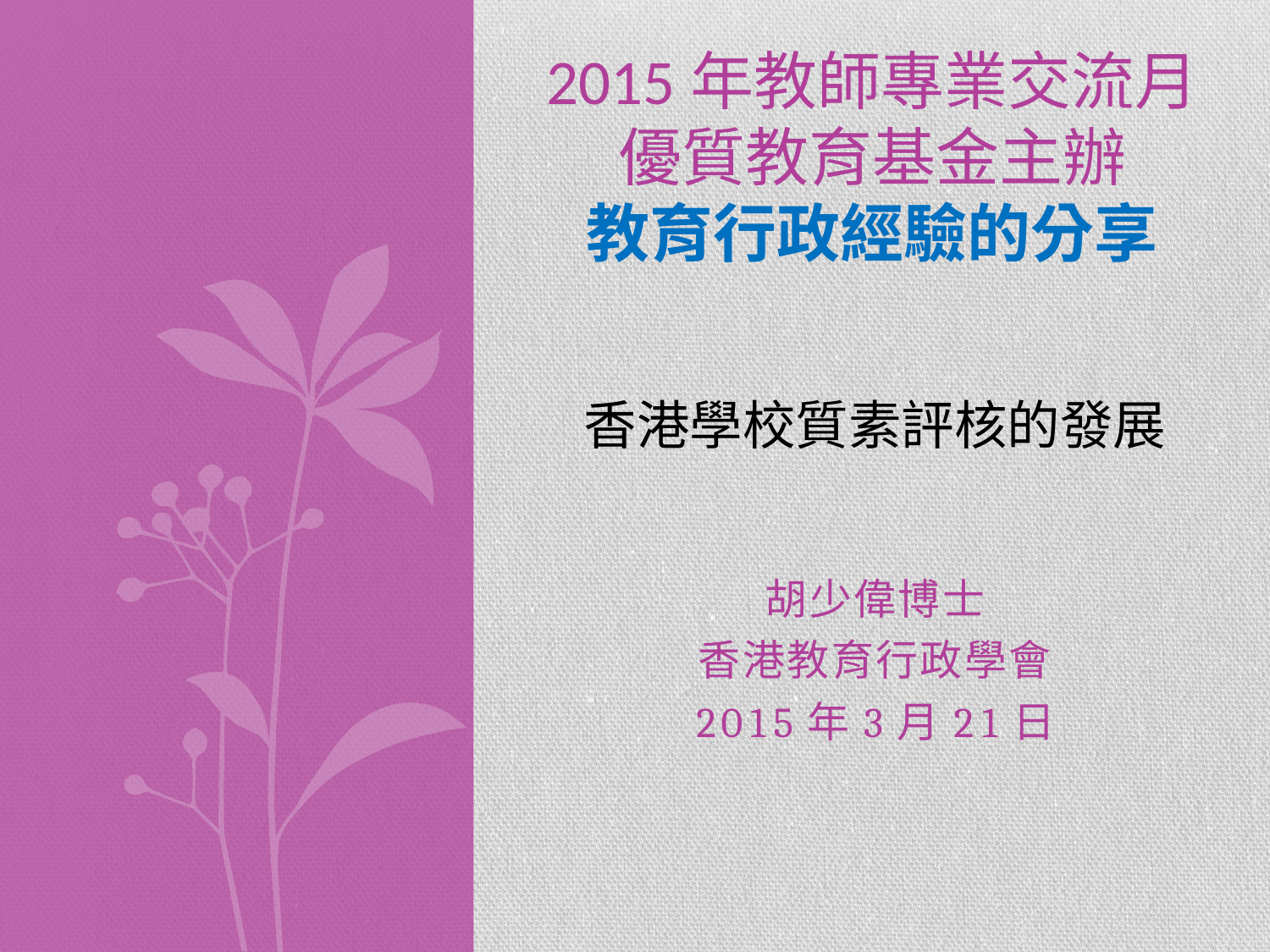

# 2015年教師專業交流月 優質教育基金主辦 教育行政經驗的分享
香港學校質素評核的發展
胡少偉博士
香港教育行政學會
2015年3月21日